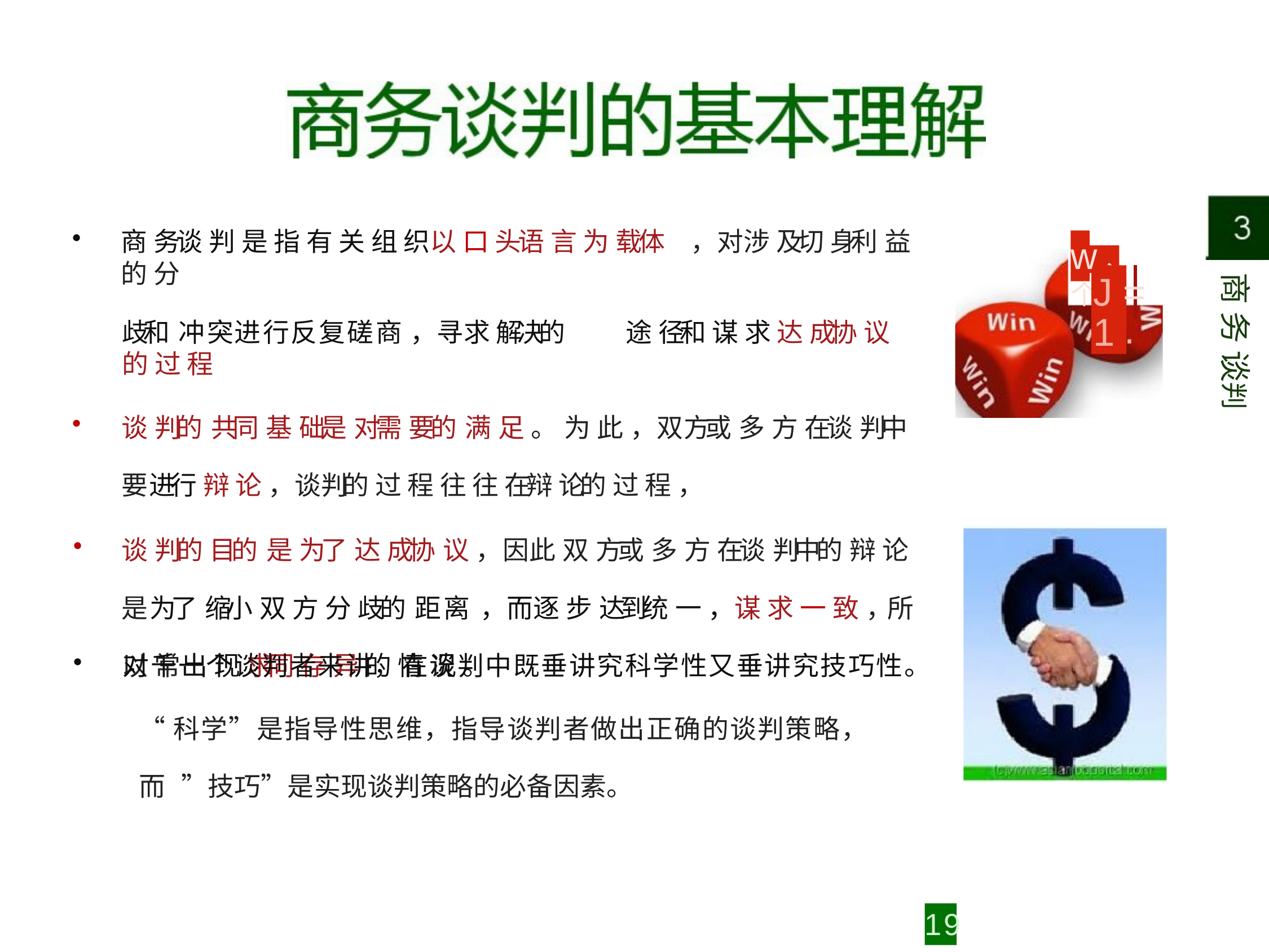

商 务谈 判 是 指 有 关 组 织以 口 头语 言 为 载体	，对涉 及切 身利 益的 分

歧和 冲突进行反复磋商 ，寻求 解决的	途 径和 谋 求 达 成协 议的 过 程
谈 判的 共同 基 础是 对需 要的 满 足 。 为 此 ，双方或 多 方 在谈 判中 要 进行 辩 论 ，谈判的 过 程 往 往 在辩 论的 过 程 ，
谈 判的 目的 是 为了 达 成协 议 ，因此 双 方或 多 方 在谈 判中的 辩 论 是 为了 缩小 双 方 分 歧的 距离，而逐 步 达到统 一 ，谋 求 一 致 ，所以 常 出 现 求同 存 异 的 情 况 。

# w、个

=·
商 务 谈判
J1

对千一个谈判者来讲，在谈判中既垂讲究科学性又垂讲究技巧性。
“科学”是指导性思维，指导谈判者做出正确的谈判策略，而  ”技巧”是实现谈判策略的必备因素。

19